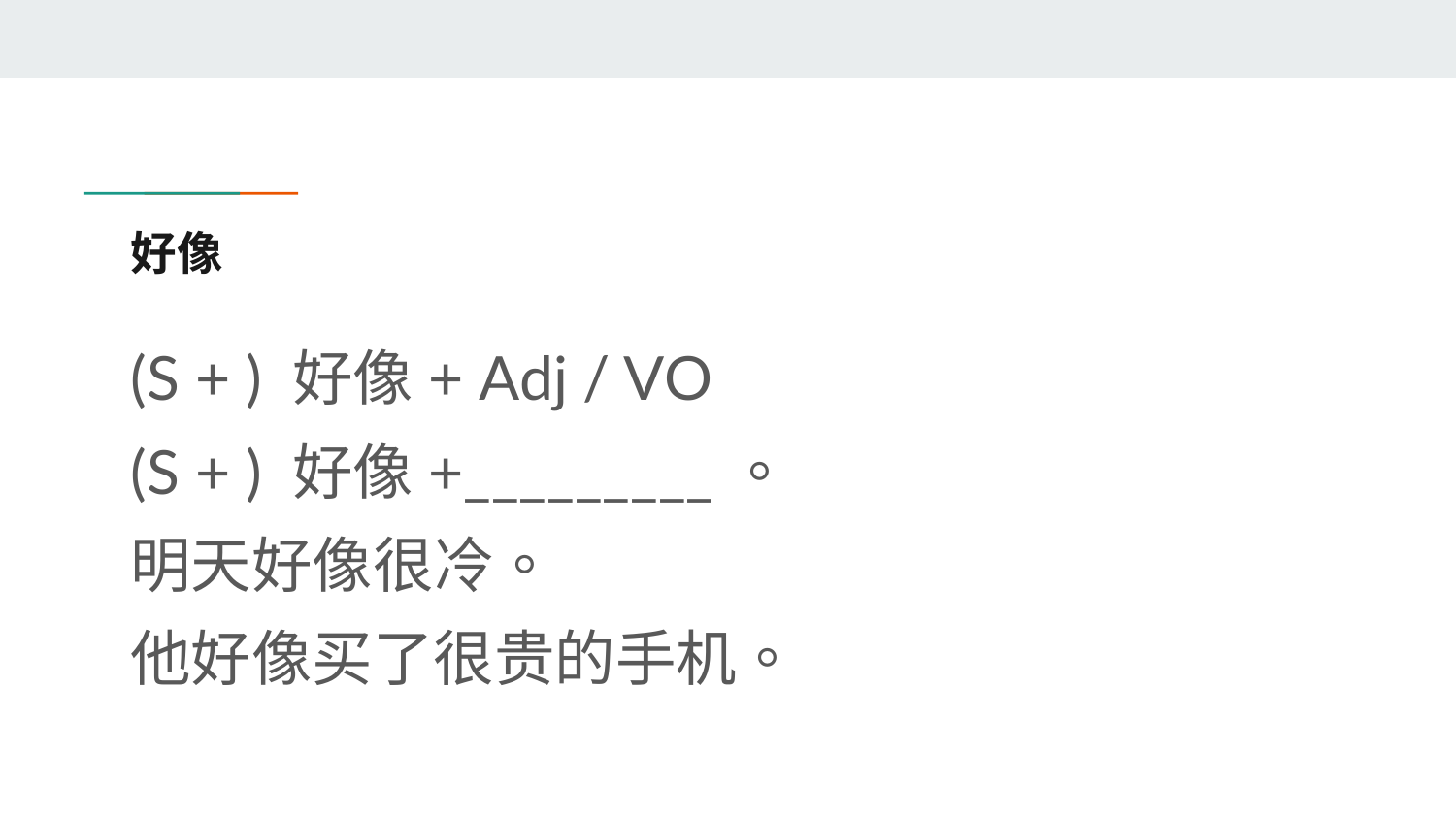

# 好像
(S + ) 好像+ Adj / VO
(S + ) 好像+_________。
明天好像很冷。
他好像买了很贵的手机。